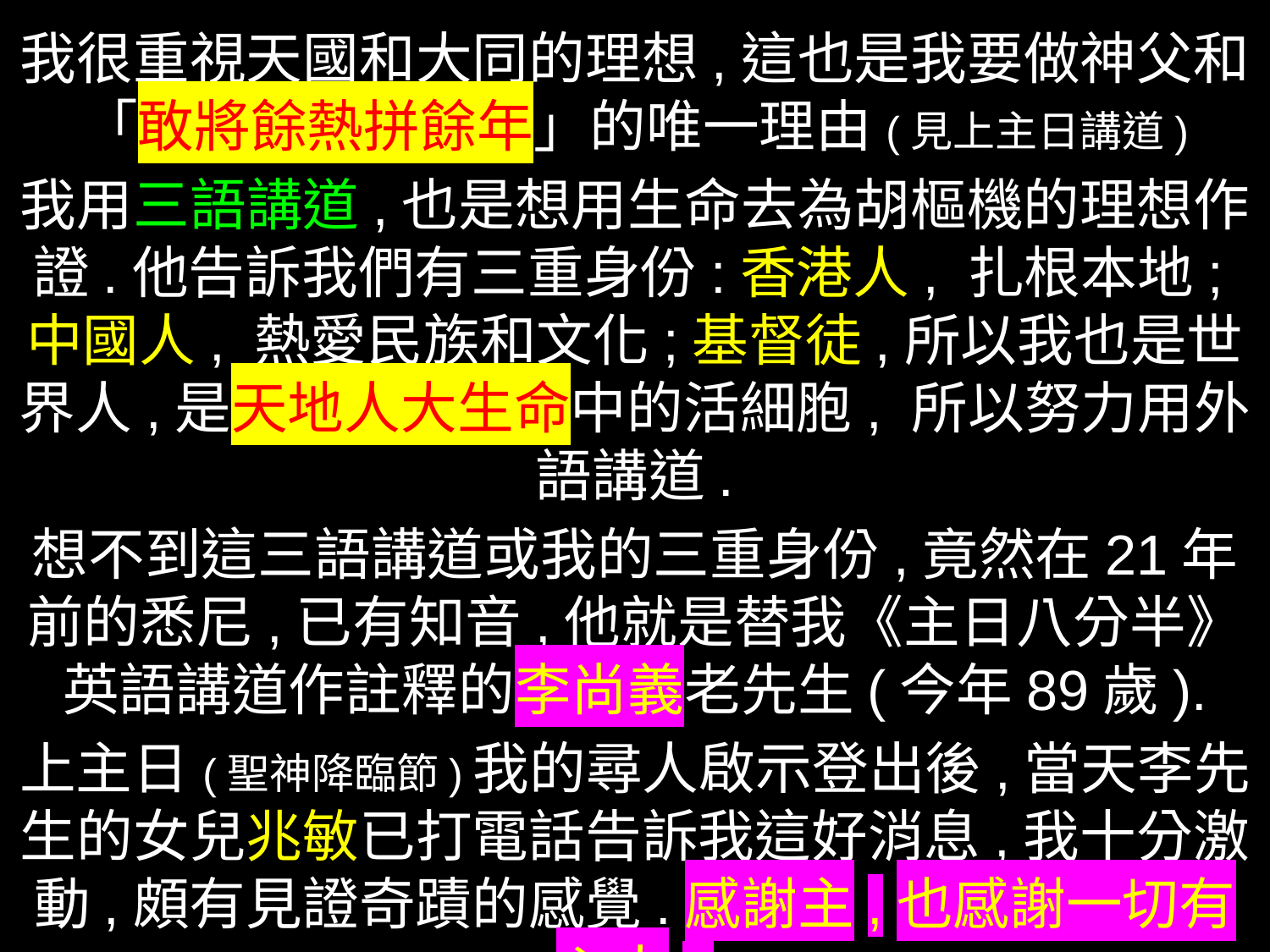

我很重視天國和大同的理想,這也是我要做神父和「敢將餘熱拼餘年」的唯一理由(見上主日講道)
我用三語講道,也是想用生命去為胡樞機的理想作證.他告訴我們有三重身份:香港人, 扎根本地;中國人, 熱愛民族和文化;基督徒,所以我也是世界人,是天地人大生命中的活細胞, 所以努力用外語講道.
想不到這三語講道或我的三重身份,竟然在21年前的悉尼,已有知音,他就是替我《主日八分半》英語講道作註釋的李尚義老先生(今年89歲).
上主日(聖神降臨節)我的尋人啟示登出後,當天李先生的女兒兆敏已打電話告訴我這好消息,我十分激動,頗有見證奇蹟的感覺.感謝主,也感謝一切有心人!!